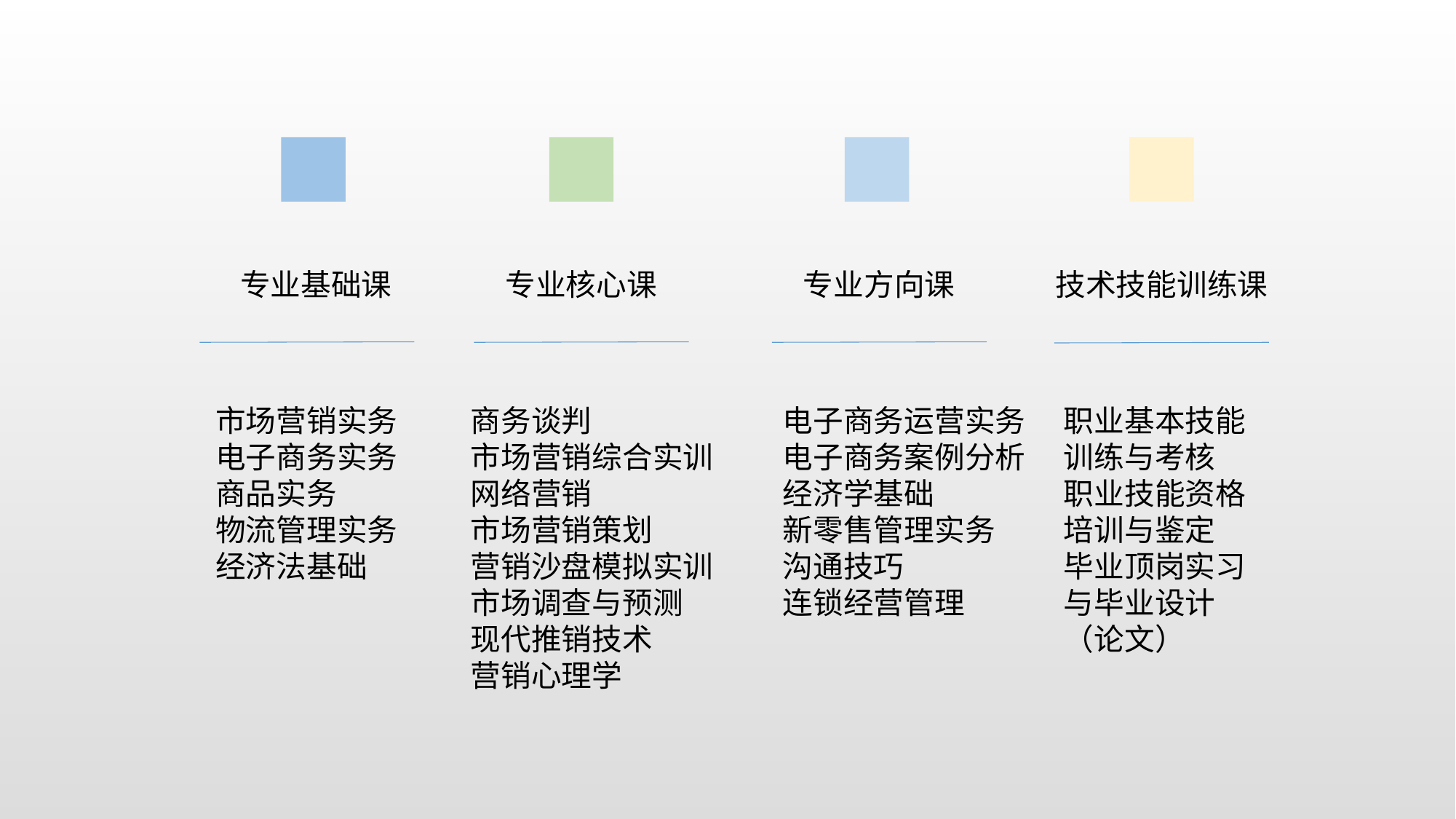

专业基础课
专业核心课

专业方向课
技术技能训练课
市场营销实务
电子商务实务
商品实务
物流管理实务
经济法基础
商务谈判
市场营销综合实训
网络营销
市场营销策划
营销沙盘模拟实训
市场调查与预测
现代推销技术
营销心理学
电子商务运营实务
电子商务案例分析
经济学基础
新零售管理实务
沟通技巧
连锁经营管理
职业基本技能训练与考核
职业技能资格培训与鉴定
毕业顶岗实习与毕业设计（论文）